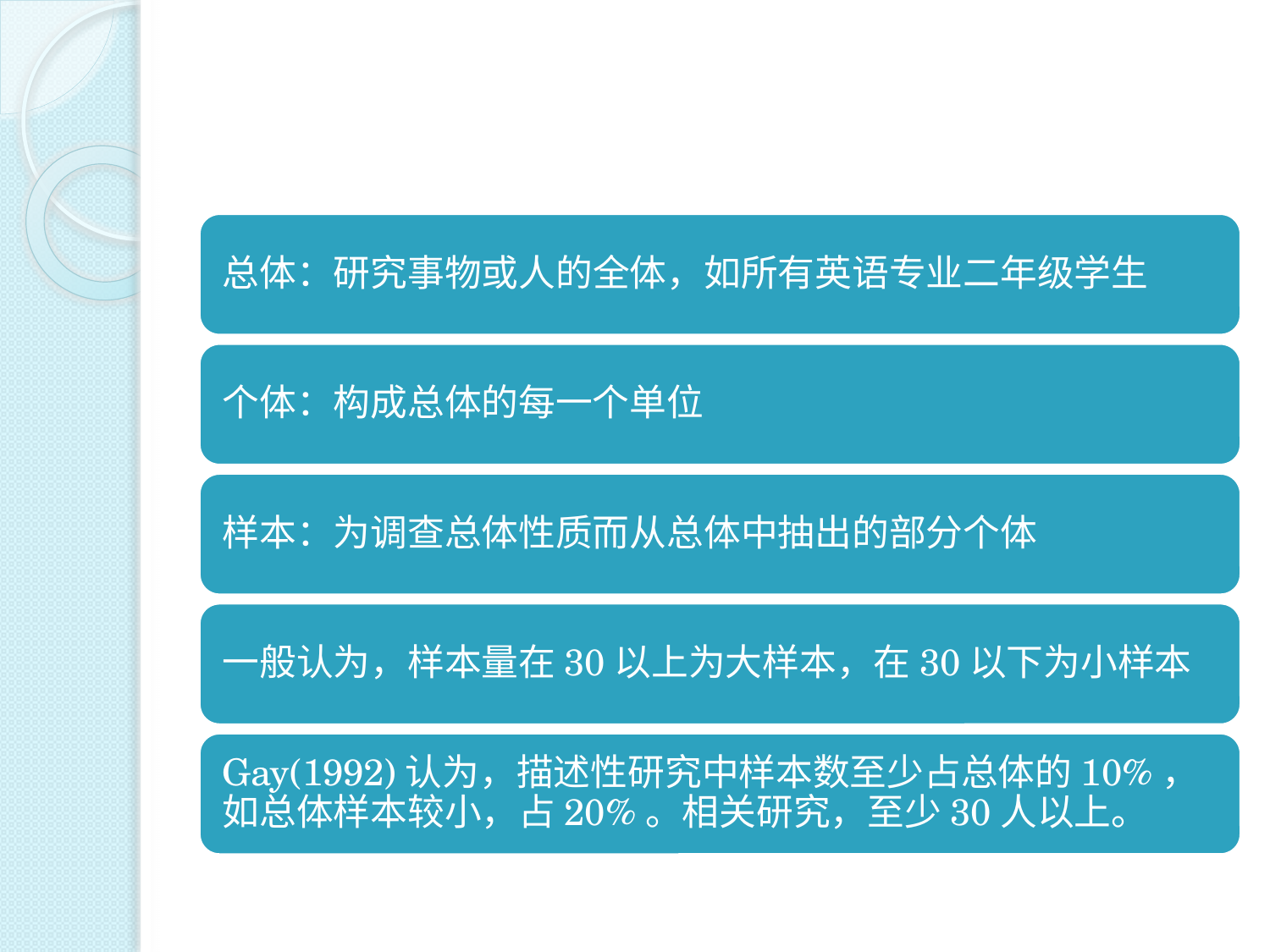

#
总体：研究事物或人的全体，如所有英语专业二年级学生
个体：构成总体的每一个单位
样本：为调查总体性质而从总体中抽出的部分个体
一般认为，样本量在30以上为大样本，在30以下为小样本
Gay(1992)认为，描述性研究中样本数至少占总体的10%，如总体样本较小，占20%。相关研究，至少30人以上。